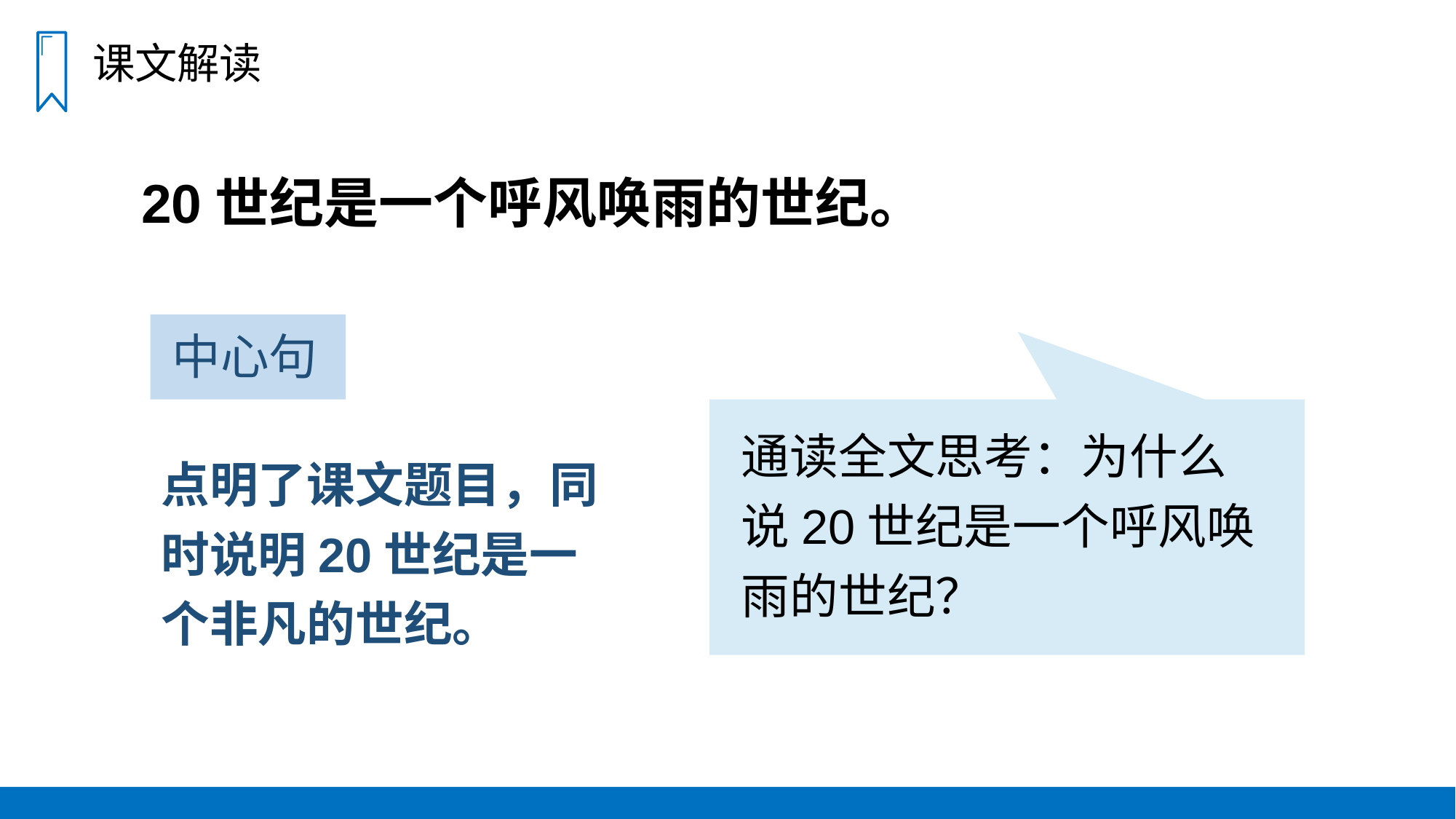

课文解读
20世纪是一个呼风唤雨的世纪。

中心句

通读全文思考：为什么说20世纪是一个呼风唤雨的世纪？
点明了课文题目，同时说明20世纪是一个非凡的世纪。